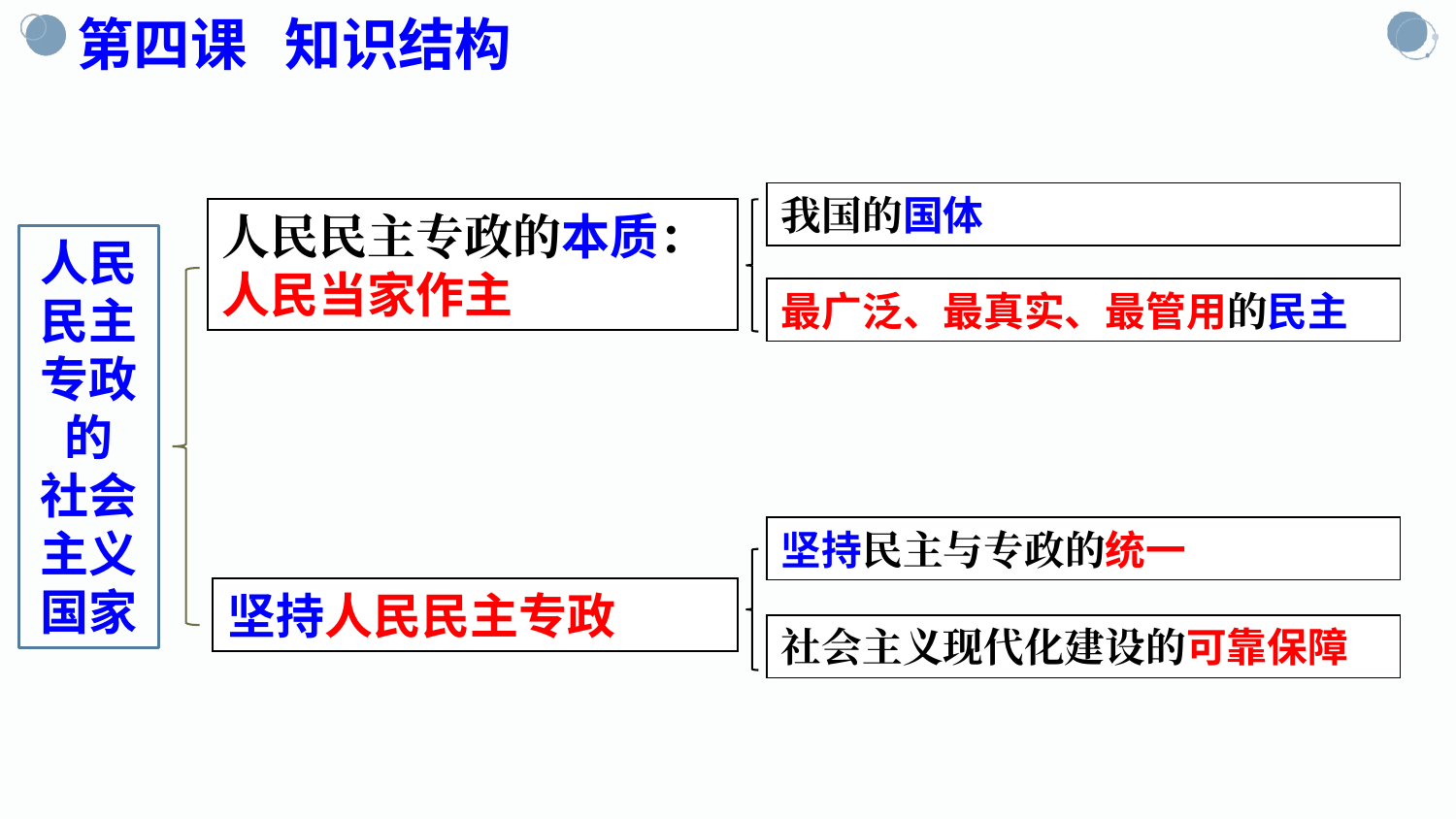

第四课   知识结构
我国的国体
人民民主专政的本质：人民当家作主

人民民主专政的
社会主义国家

最广泛、最真实、最管用的民主
坚持民主与专政的统一

坚持人民民主专政
社会主义现代化建设的可靠保障